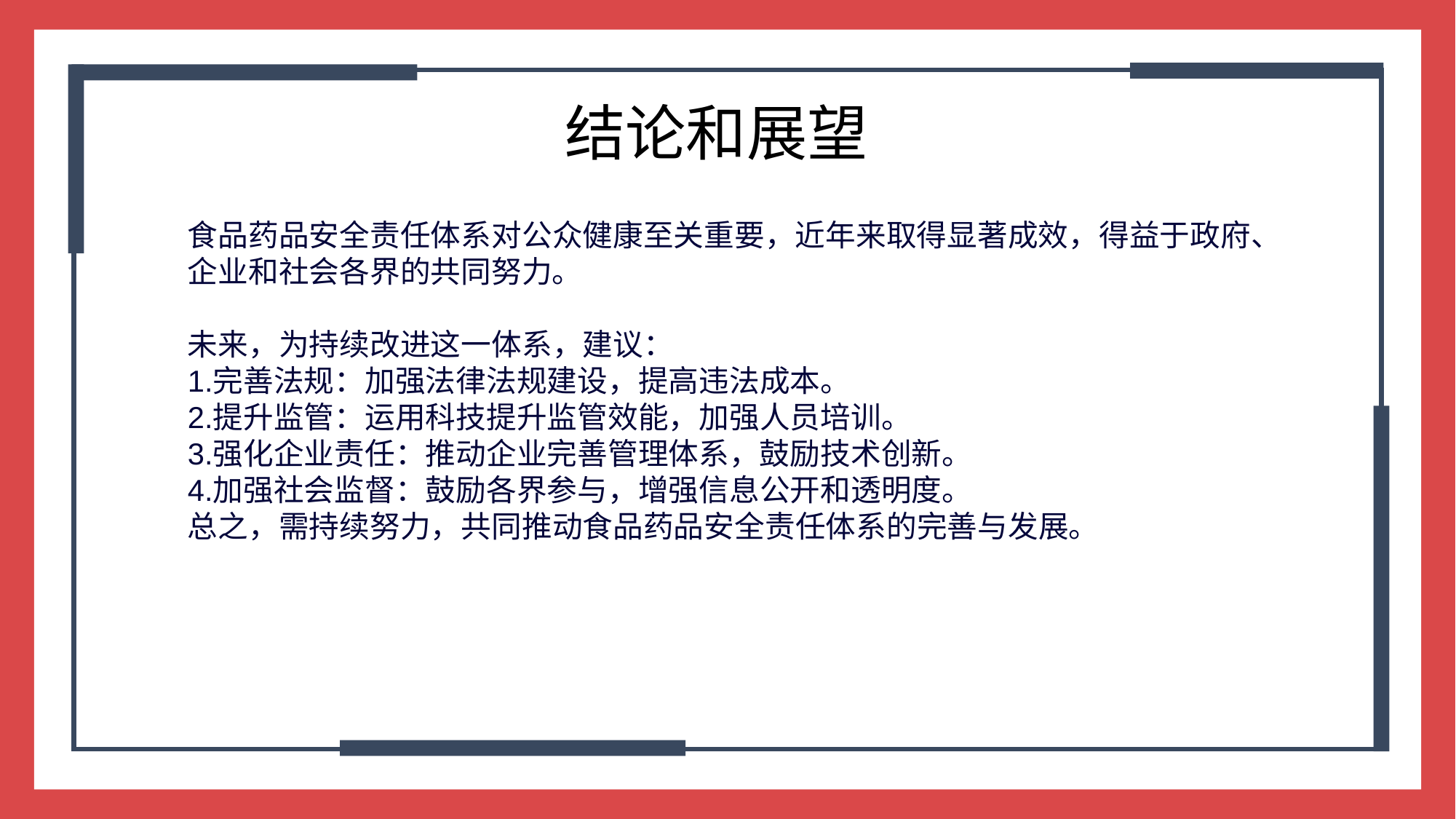

结论和展望
食品药品安全责任体系对公众健康至关重要，近年来取得显著成效，得益于政府、企业和社会各界的共同努力。

未来，为持续改进这一体系，建议：
完善法规：加强法律法规建设，提高违法成本。
提升监管：运用科技提升监管效能，加强人员培训。
强化企业责任：推动企业完善管理体系，鼓励技术创新。
加强社会监督：鼓励各界参与，增强信息公开和透明度。
总之，需持续努力，共同推动食品药品安全责任体系的完善与发展。